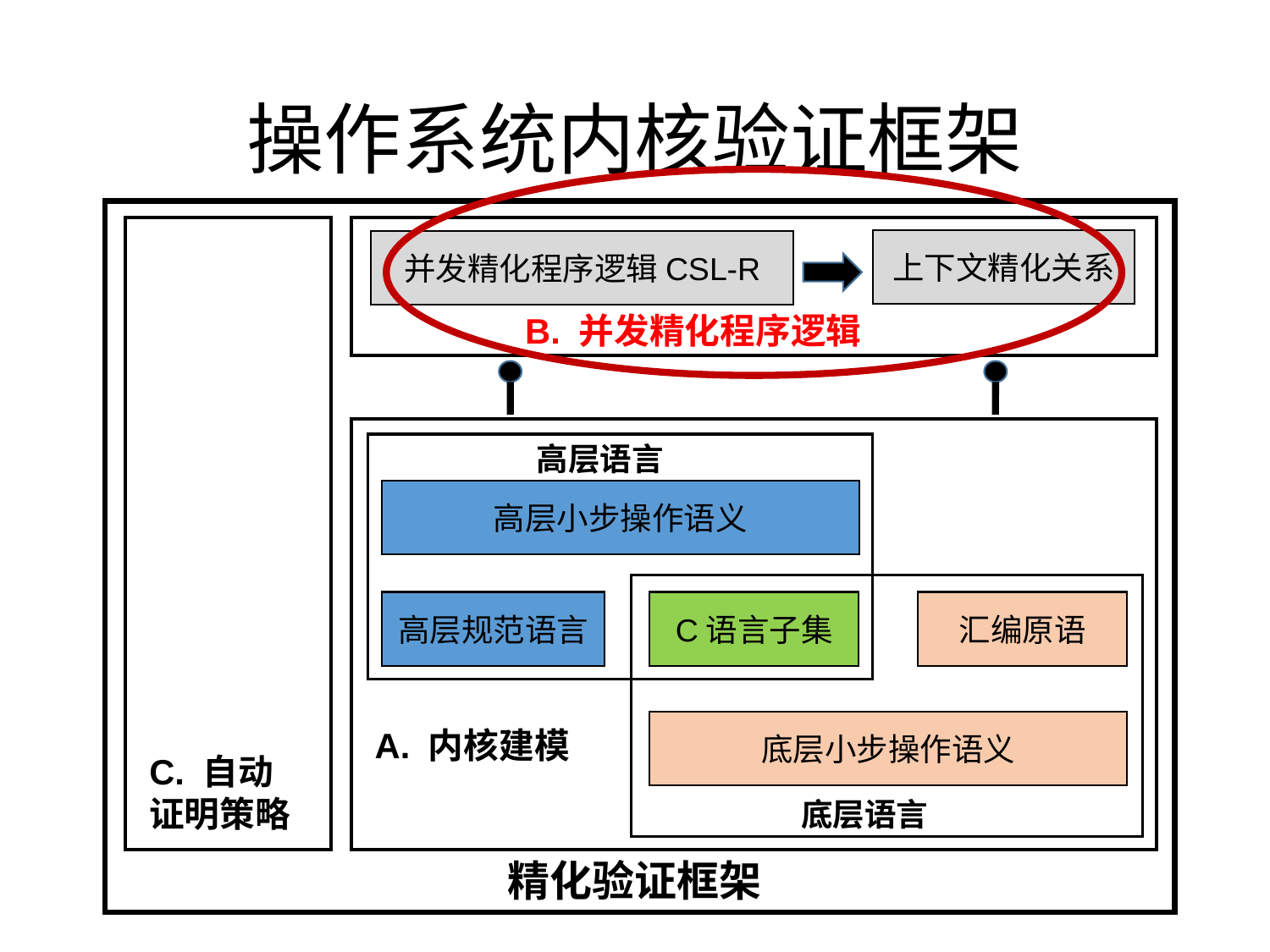

# 操作系统内核验证框架

上下文精化关系
并发精化程序逻辑CSL-R

B. 并发精化程序逻辑

高层语言

高层小步操作语义
高层规范语言

C语言子集
汇编原语
底层小步操作语义
底层语言
A. 内核建模
C. 自动
证明策略
精化验证框架